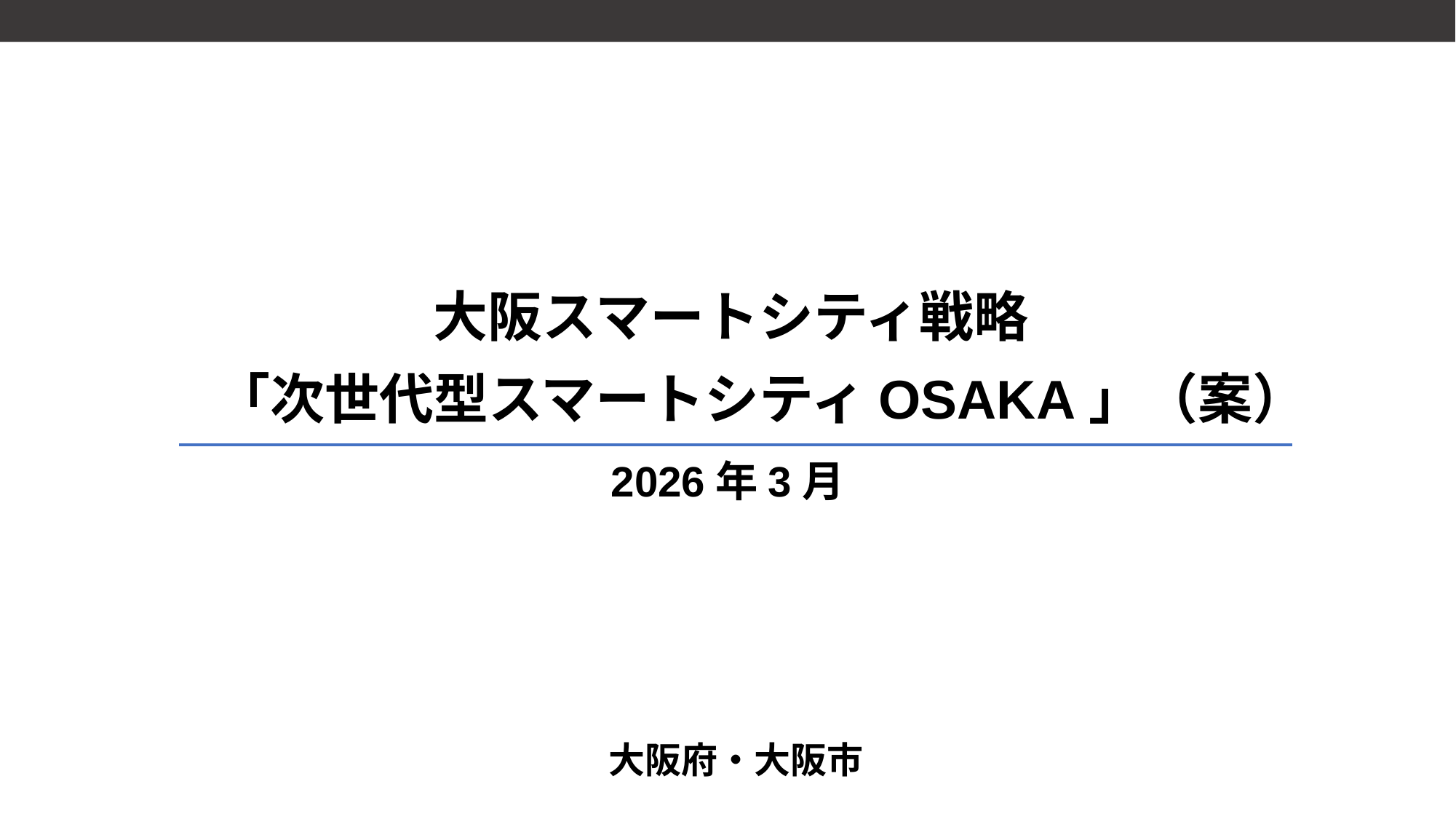

大阪スマートシティ戦略

　「次世代型スマートシティOSAKA」（案）

2026年3月
大阪府・大阪市